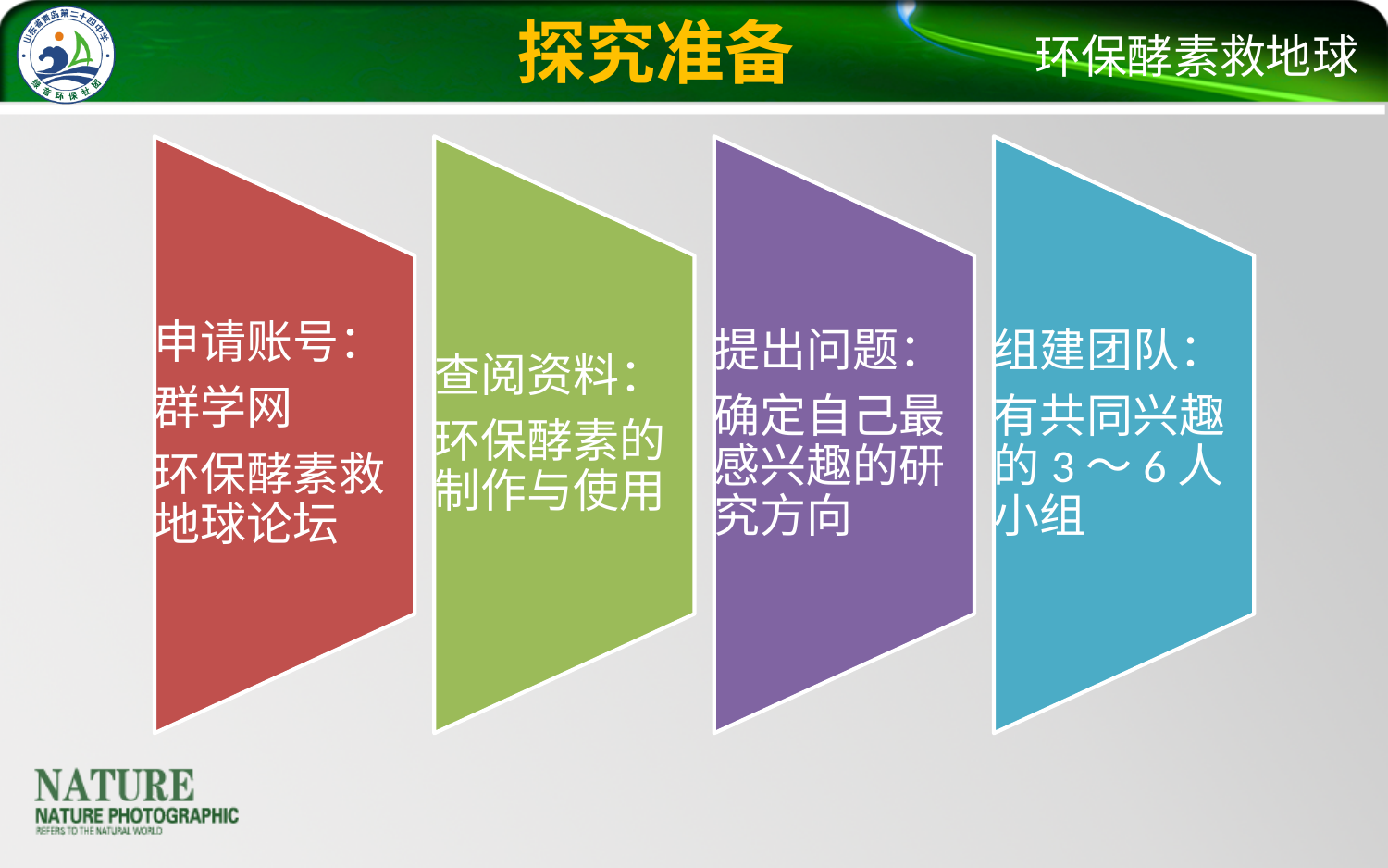

探究准备
申请账号：
群学网
环保酵素救地球论坛
查阅资料：
环保酵素的制作与使用
提出问题：
确定自己最感兴趣的研究方向
组建团队：
有共同兴趣的3～6人小组